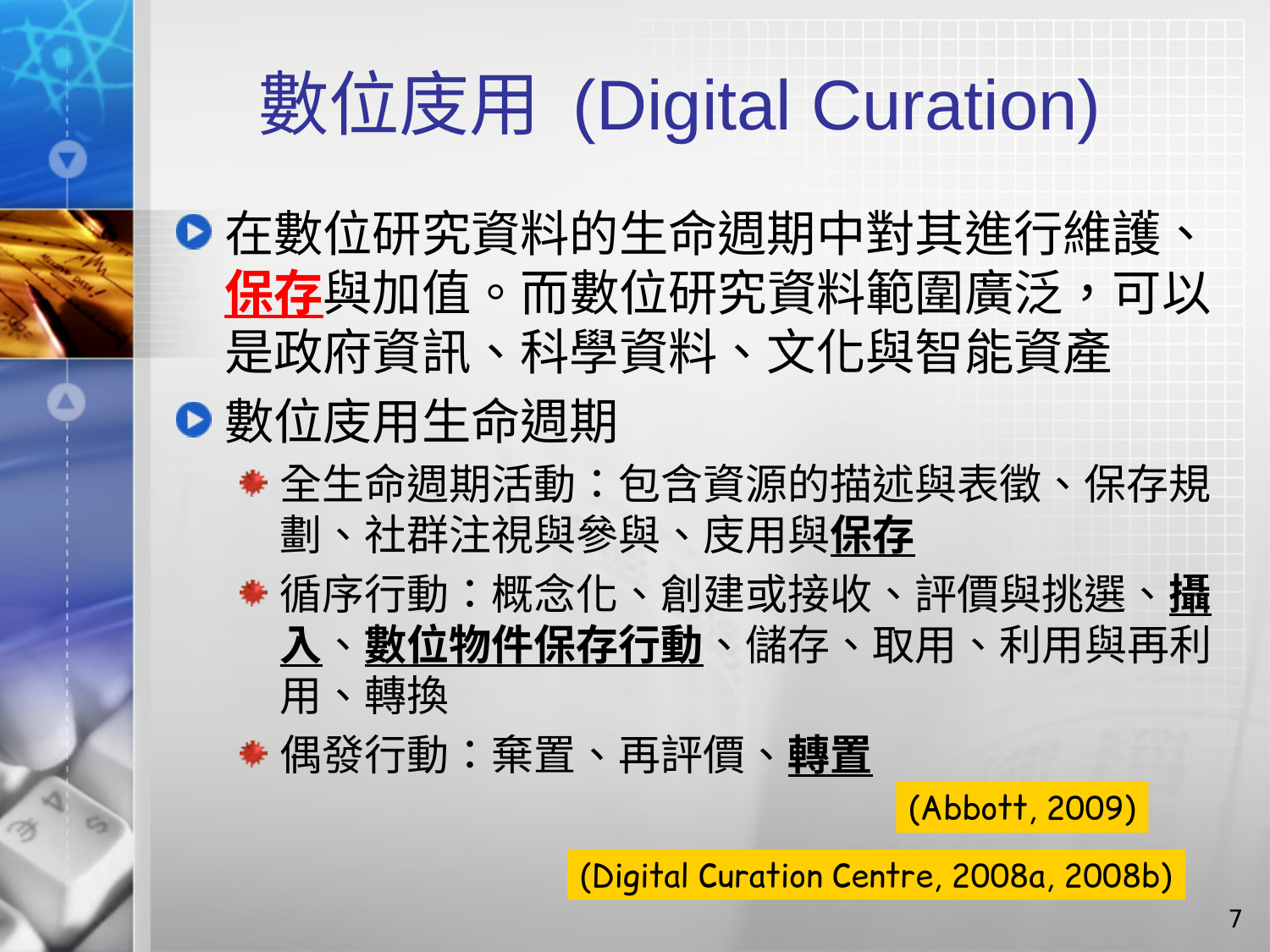

# 數位庋用 (Digital Curation)
在數位研究資料的生命週期中對其進行維護、保存與加值。而數位研究資料範圍廣泛，可以是政府資訊、科學資料、文化與智能資產
數位庋用生命週期
全生命週期活動：包含資源的描述與表徵、保存規劃、社群注視與參與、庋用與保存
循序行動：概念化、創建或接收、評價與挑選、攝入、數位物件保存行動、儲存、取用、利用與再利用、轉換
偶發行動：棄置、再評價、轉置
(Abbott, 2009)
(Digital Curation Centre, 2008a, 2008b)
7